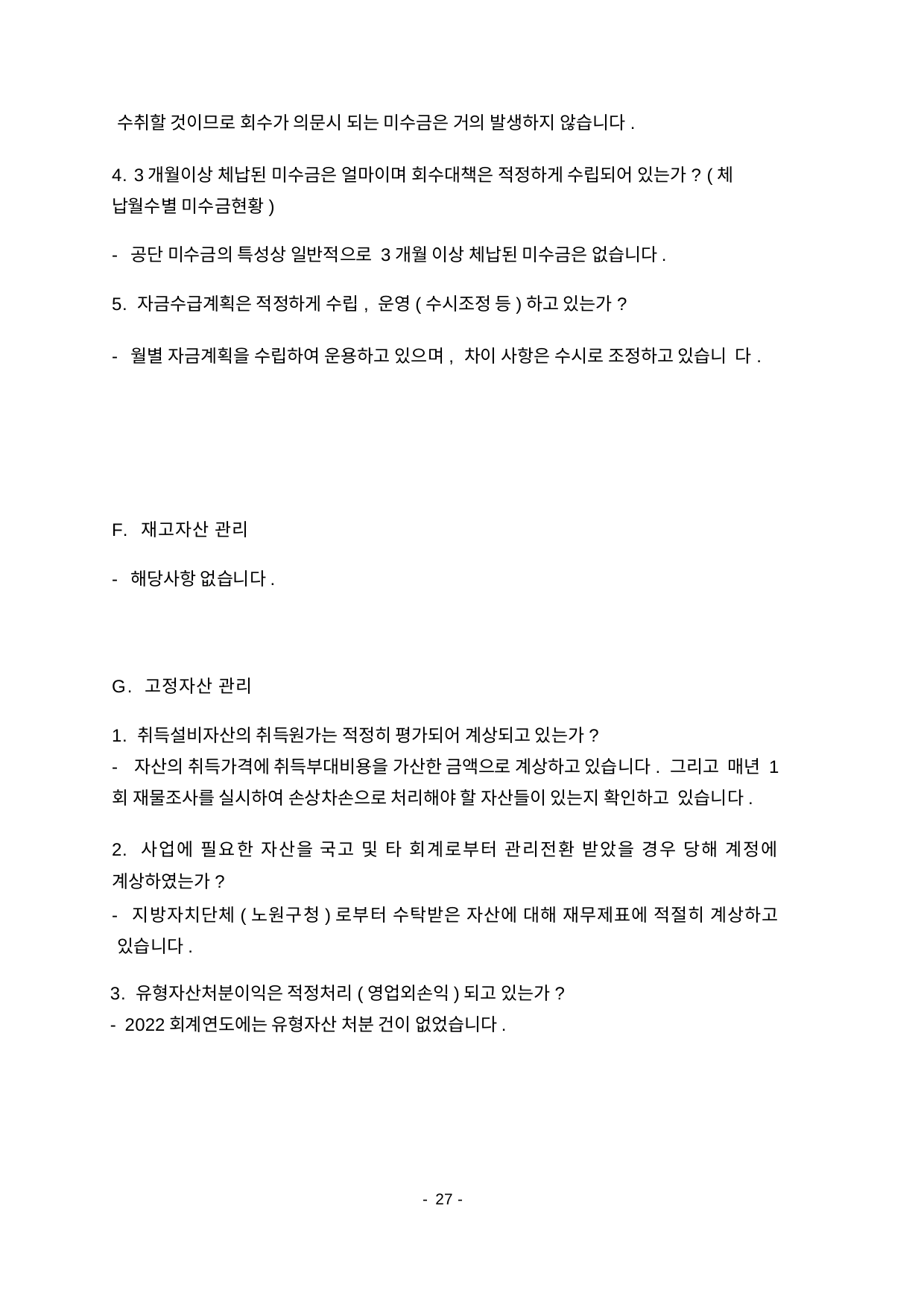

수취할 것이므로 회수가 의문시 되는 미수금은 거의 발생하지 않습니다.

4. 3개월이상 체납된 미수금은 얼마이며 회수대책은 적정하게 수립되어 있는가? (체  납월수별 미수금현황)

- 공단 미수금의 특성상 일반적으로 3개월 이상 체납된 미수금은 없습니다.

5. 자금수급계획은 적정하게 수립, 운영(수시조정 등)하고 있는가?

- 월별 자금계획을 수립하여 운용하고 있으며, 차이 사항은 수시로 조정하고 있습니  다.
F. 재고자산 관리

- 해당사항 없습니다.
G. 고정자산 관리

1. 취득설비자산의 취득원가는 적정히 평가되어 계상되고 있는가?
- 자산의 취득가격에 취득부대비용을 가산한 금액으로 계상하고 있습니다. 그리고  매년 1회 재물조사를 실시하여 손상차손으로 처리해야 할 자산들이 있는지 확인하고  있습니다.

2. 사업에 필요한 자산을 국고 및 타 회계로부터 관리전환 받았을 경우 당해 계정에  계상하였는가?
- 지방자치단체(노원구청)로부터 수탁받은 자산에 대해 재무제표에 적절히 계상하고  있습니다.

3. 유형자산처분이익은 적정처리(영업외손익)되고 있는가?
- 2022회계연도에는 유형자산 처분 건이 없었습니다.
- 27 -